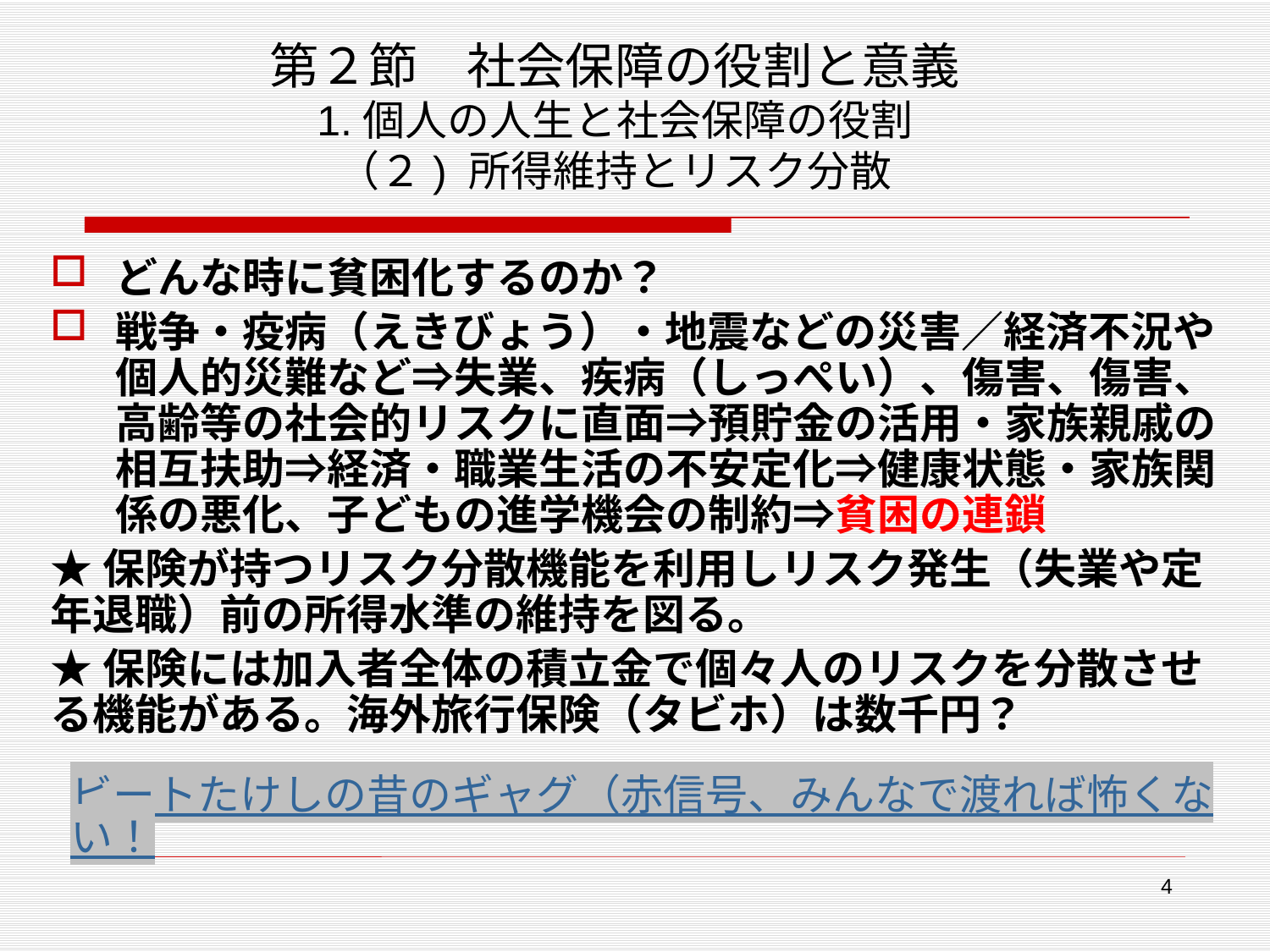

# 第２節　社会保障の役割と意義 1.個人の人生と社会保障の役割 （２) 所得維持とリスク分散
どんな時に貧困化するのか？
戦争・疫病（えきびょう）・地震などの災害／経済不況や個人的災難など⇒失業、疾病（しっぺい）、傷害、傷害、高齢等の社会的リスクに直面⇒預貯金の活用・家族親戚の相互扶助⇒経済・職業生活の不安定化⇒健康状態・家族関係の悪化、子どもの進学機会の制約⇒貧困の連鎖
★保険が持つリスク分散機能を利用しリスク発生（失業や定年退職）前の所得水準の維持を図る。
★保険には加入者全体の積立金で個々人のリスクを分散させる機能がある。海外旅行保険（タビホ）は数千円？
ビートたけしの昔のギャグ（赤信号、みんなで渡れば怖くない！
4